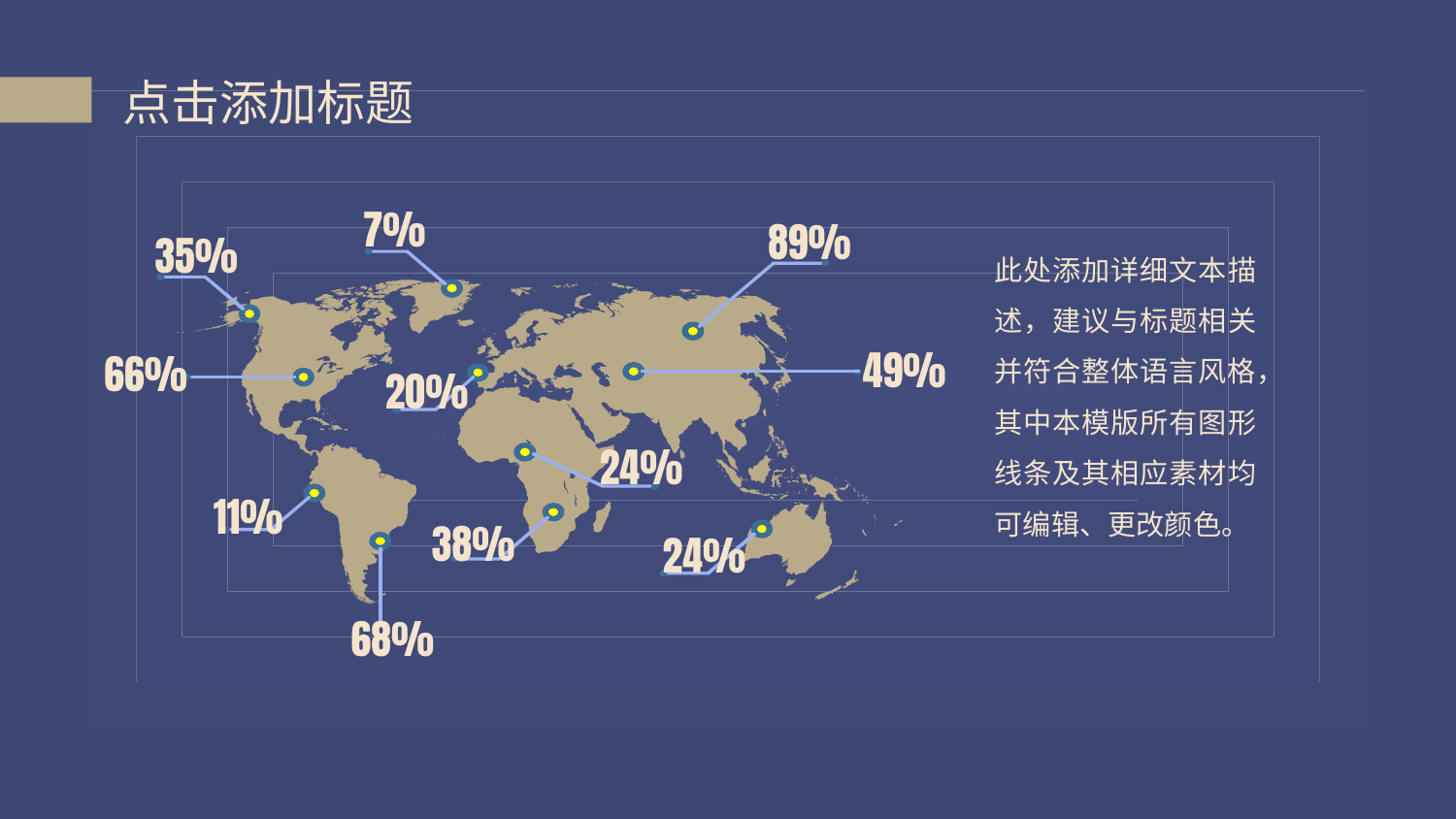

点击添加标题

7%
89%
35%

49%
66%
20%

24%

11%

38%

24%

68%

此处添加详细文本描述，建议与标题相关并符合整体语言风格，其中本模版所有图形线条及其相应素材均可编辑、更改颜色。